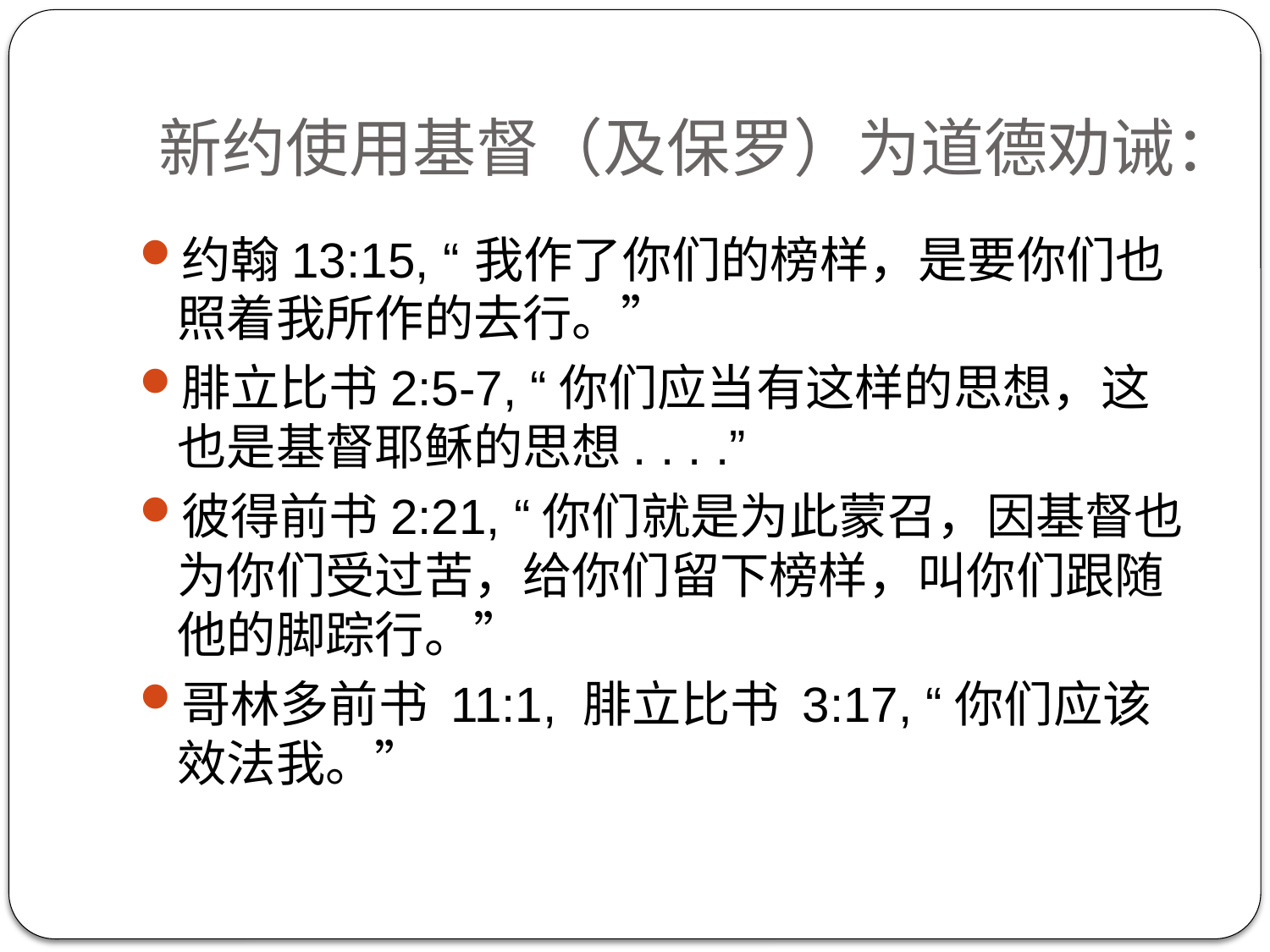

# 新约使用基督（及保罗）为道德劝诫：
约翰13:15, “ 我作了你们的榜样，是要你们也照着我所作的去行。”
腓立比书2:5-7, “你们应当有这样的思想，这也是基督耶稣的思想. . . .”
彼得前书2:21, “你们就是为此蒙召，因基督也为你们受过苦，给你们留下榜样，叫你们跟随他的脚踪行。”
哥林多前书 11:1, 腓立比书 3:17, “你们应该效法我。”